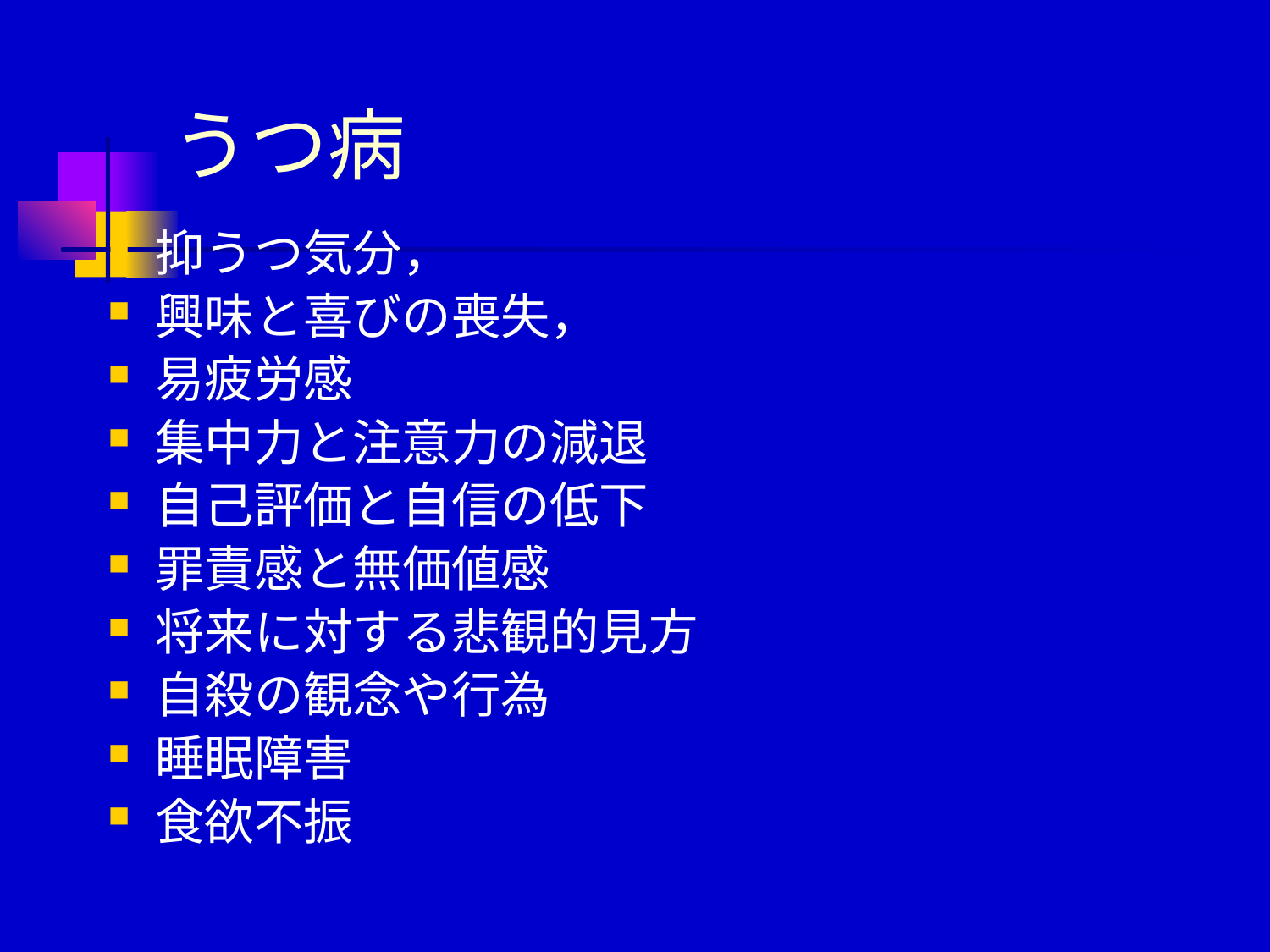

# うつ病
抑うつ気分，
興味と喜びの喪失，
易疲労感
集中力と注意力の減退
自己評価と自信の低下
罪責感と無価値感
将来に対する悲観的見方
自殺の観念や行為
睡眠障害
食欲不振